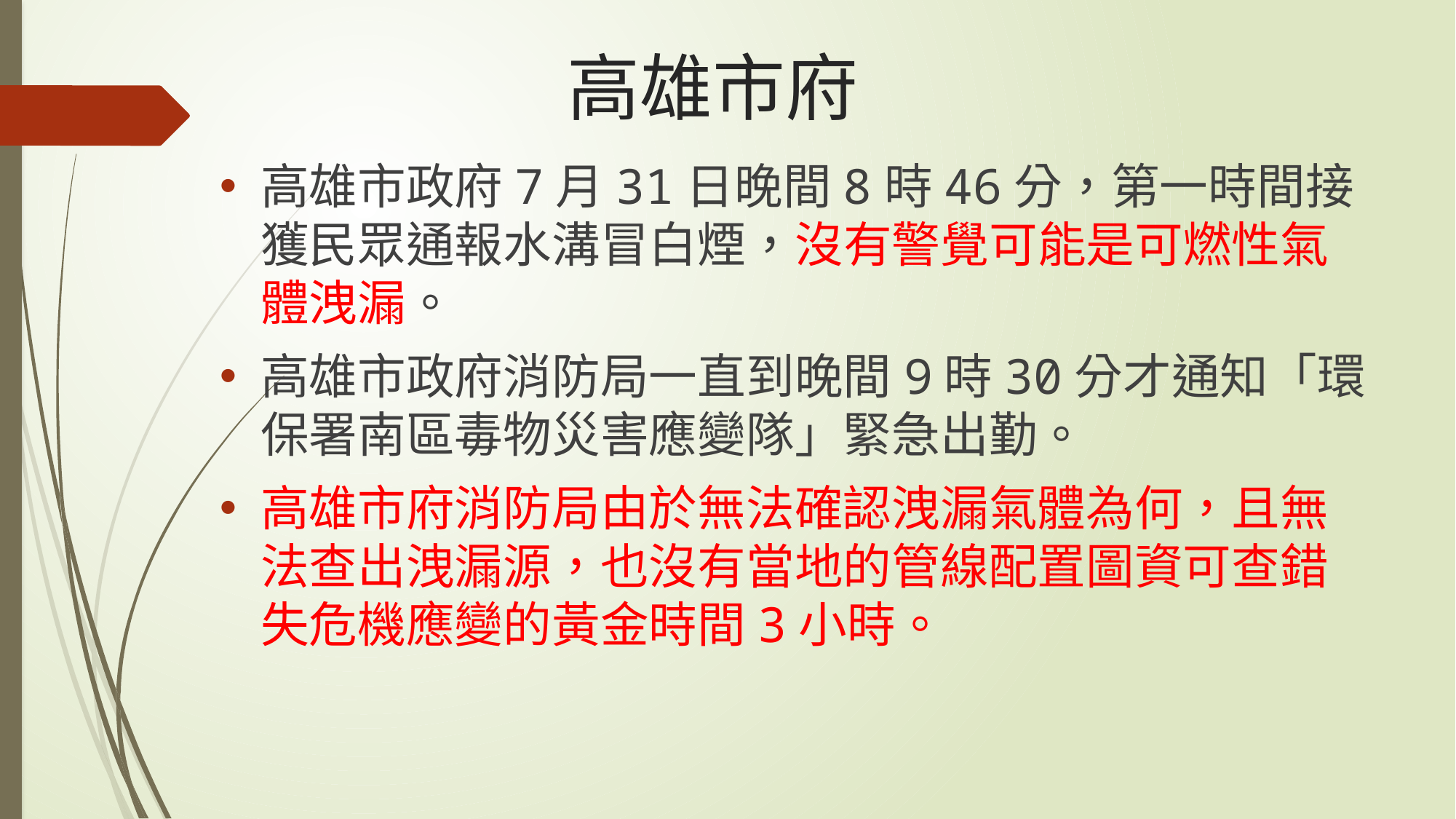

# 高雄市府
高雄市政府7月31日晚間8時46分，第一時間接獲民眾通報水溝冒白煙，沒有警覺可能是可燃性氣體洩漏。
高雄市政府消防局一直到晚間9時30分才通知「環保署南區毒物災害應變隊」緊急出勤。
高雄市府消防局由於無法確認洩漏氣體為何，且無法查出洩漏源，也沒有當地的管線配置圖資可查錯失危機應變的黃金時間3小時。